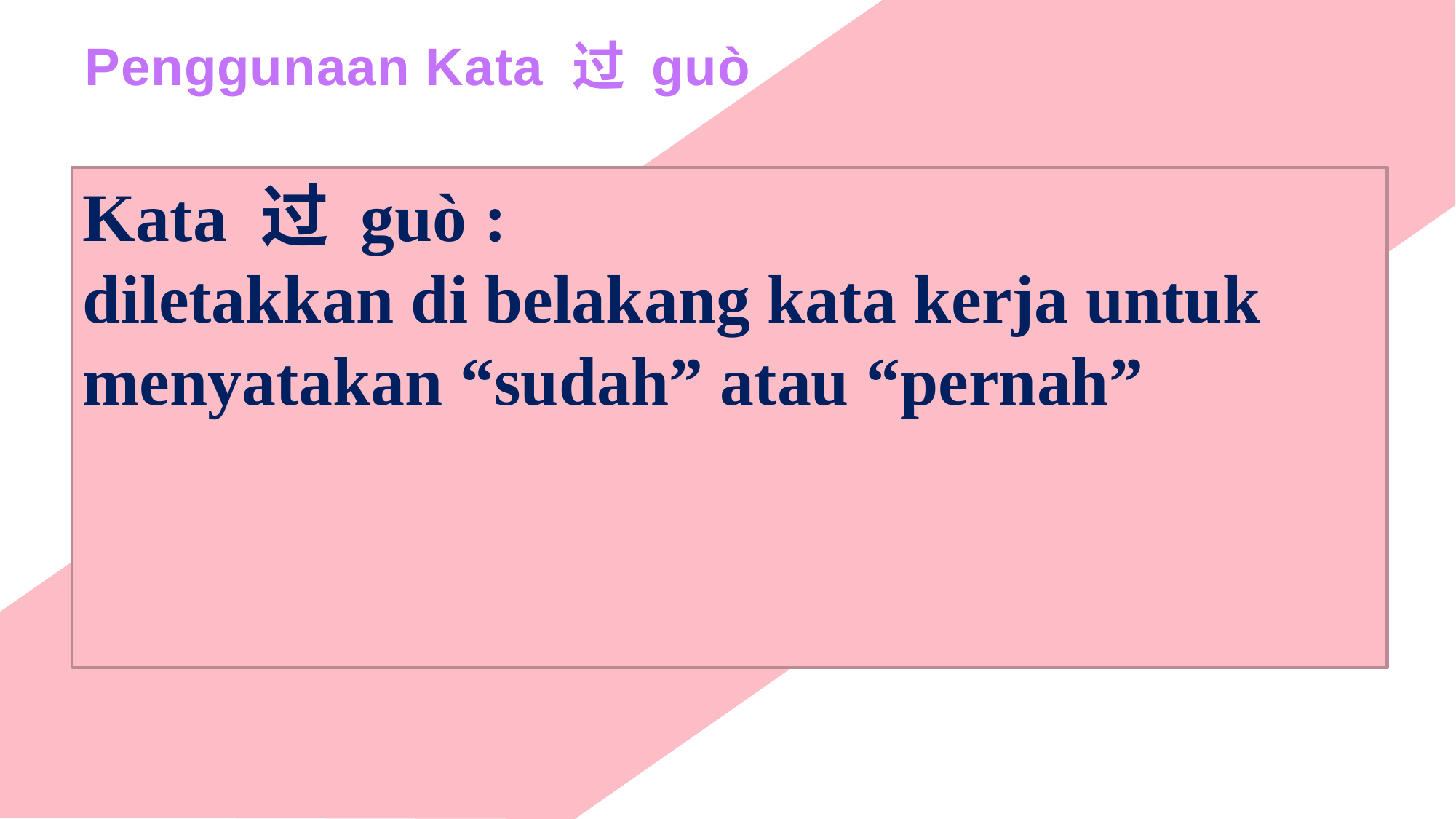

Penggunaan Kata 过 guò
Kata 过 guò :
diletakkan di belakang kata kerja untuk
menyatakan “sudah” atau “pernah”